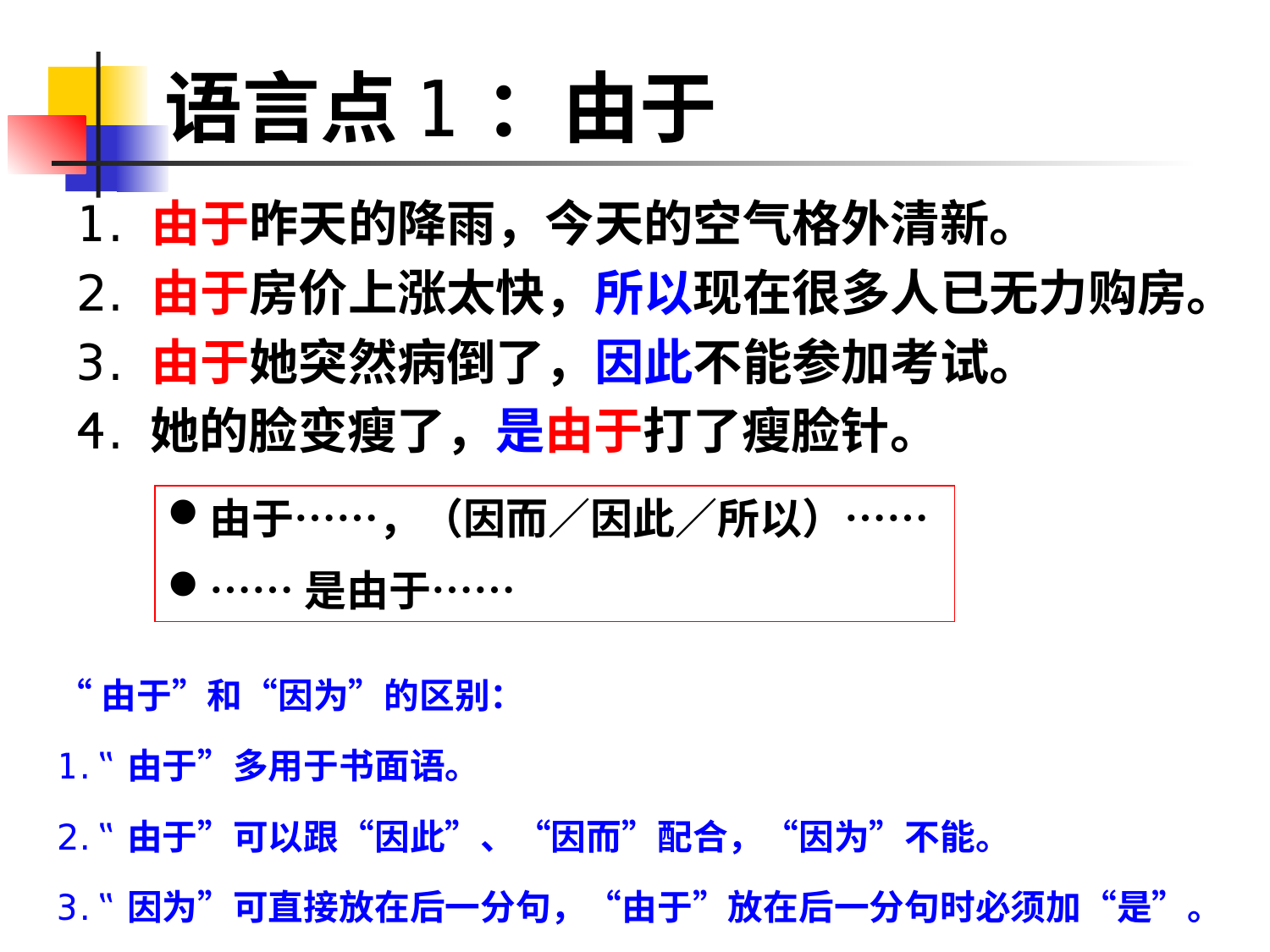

# 语言点1：由于
1. 由于昨天的降雨，今天的空气格外清新。
2. 由于房价上涨太快，所以现在很多人已无力购房。
3. 由于她突然病倒了，因此不能参加考试。
4. 她的脸变瘦了，是由于打了瘦脸针。

由于……，（因而／因此／所以）……
……是由于……
“由于”和“因为”的区别：
1. “由于”多用于书面语。
2. “由于”可以跟“因此”、“因而”配合，“因为”不能。
3. “因为”可直接放在后一分句，“由于”放在后一分句时必须加“是”。